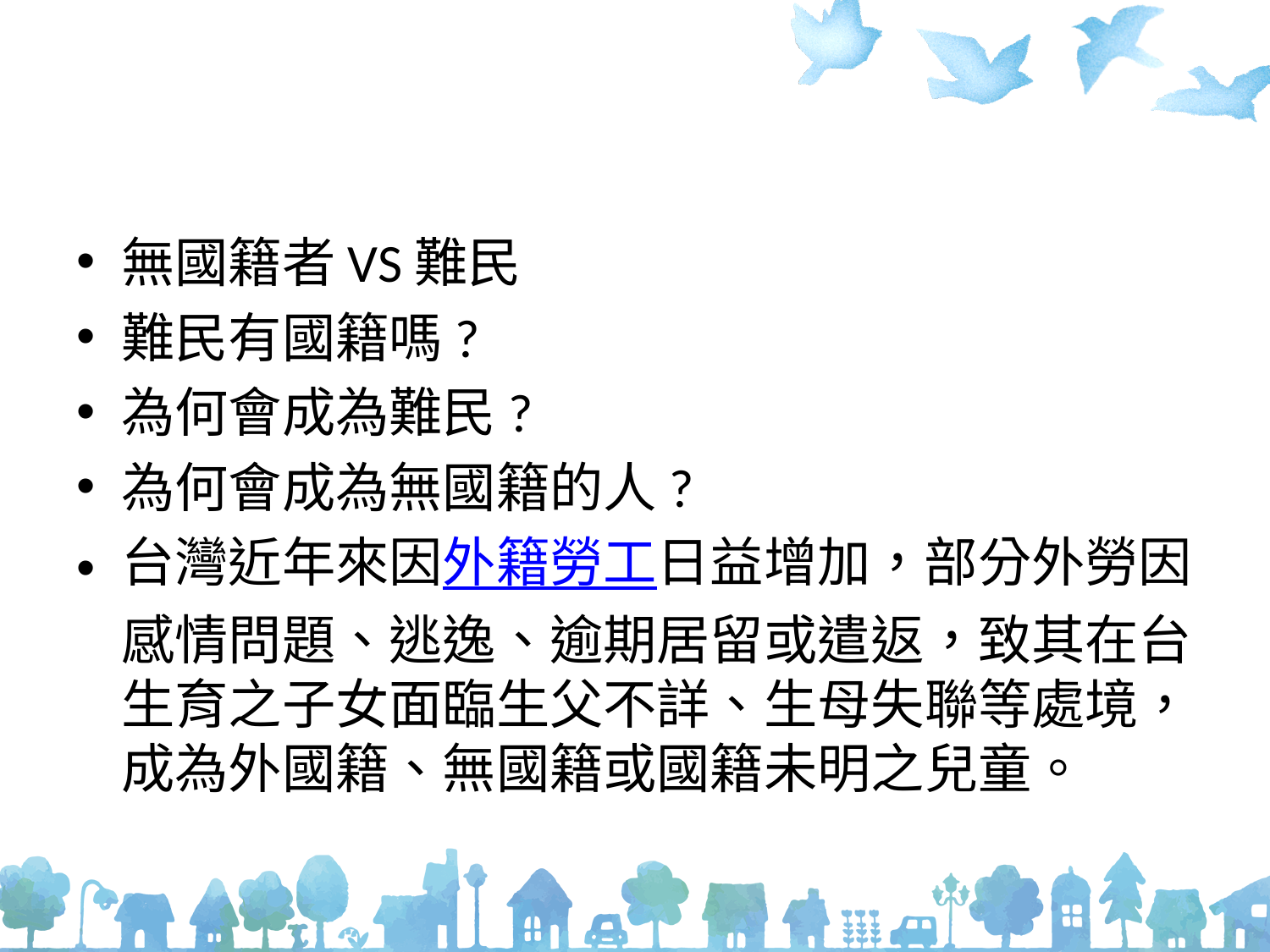

#
無國籍者VS難民
難民有國籍嗎?
為何會成為難民?
為何會成為無國籍的人?
台灣近年來因外籍勞工日益增加，部分外勞因感情問題、逃逸、逾期居留或遣返，致其在台生育之子女面臨生父不詳、生母失聯等處境，成為外國籍、無國籍或國籍未明之兒童。